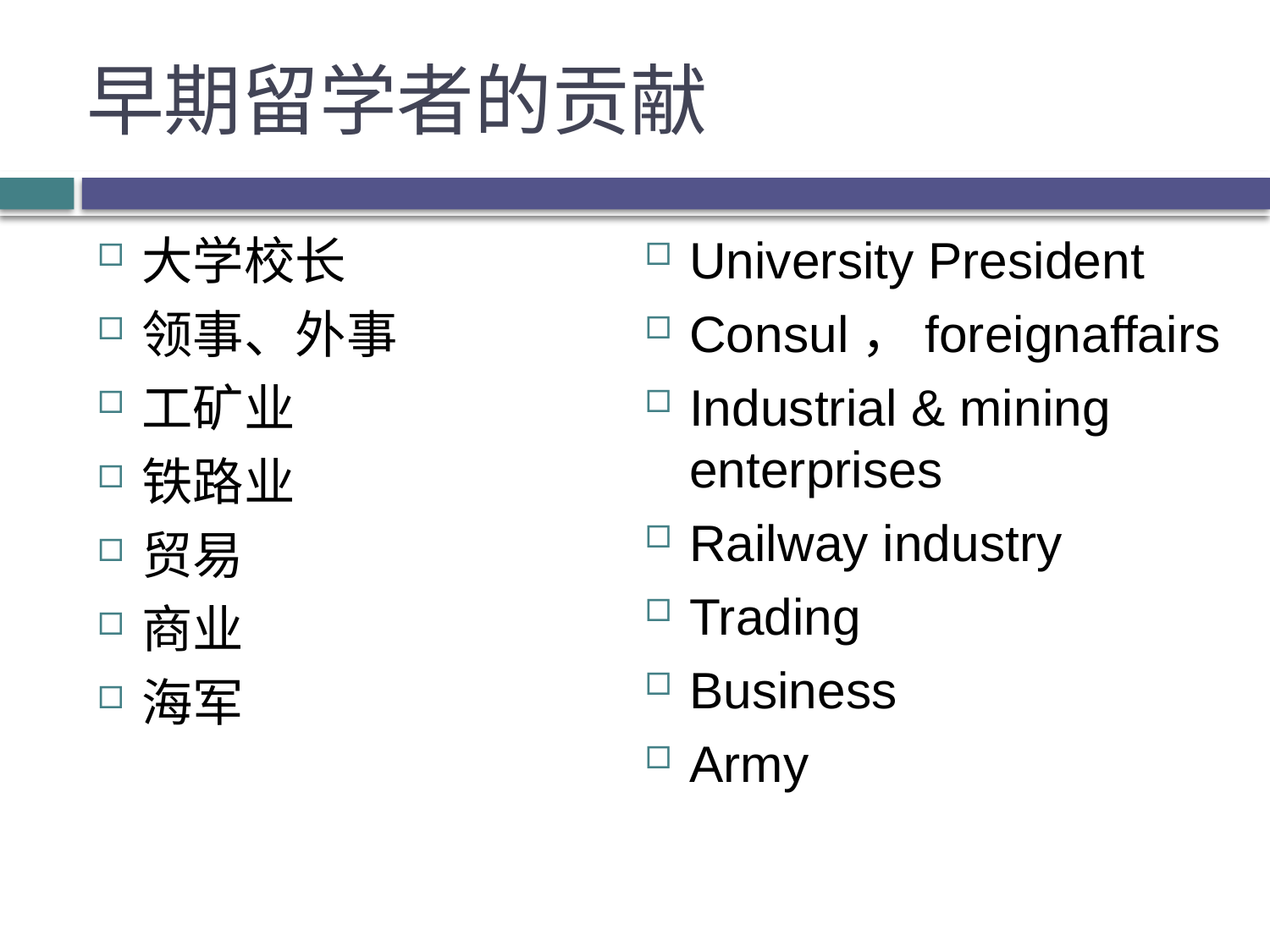

# 早期留学者的贡献
University President
Consul，foreignaffairs
Industrial & mining enterprises
Railway industry
Trading
Business
Army

大学校长
领事、外事
工矿业
铁路业
贸易
商业
海军